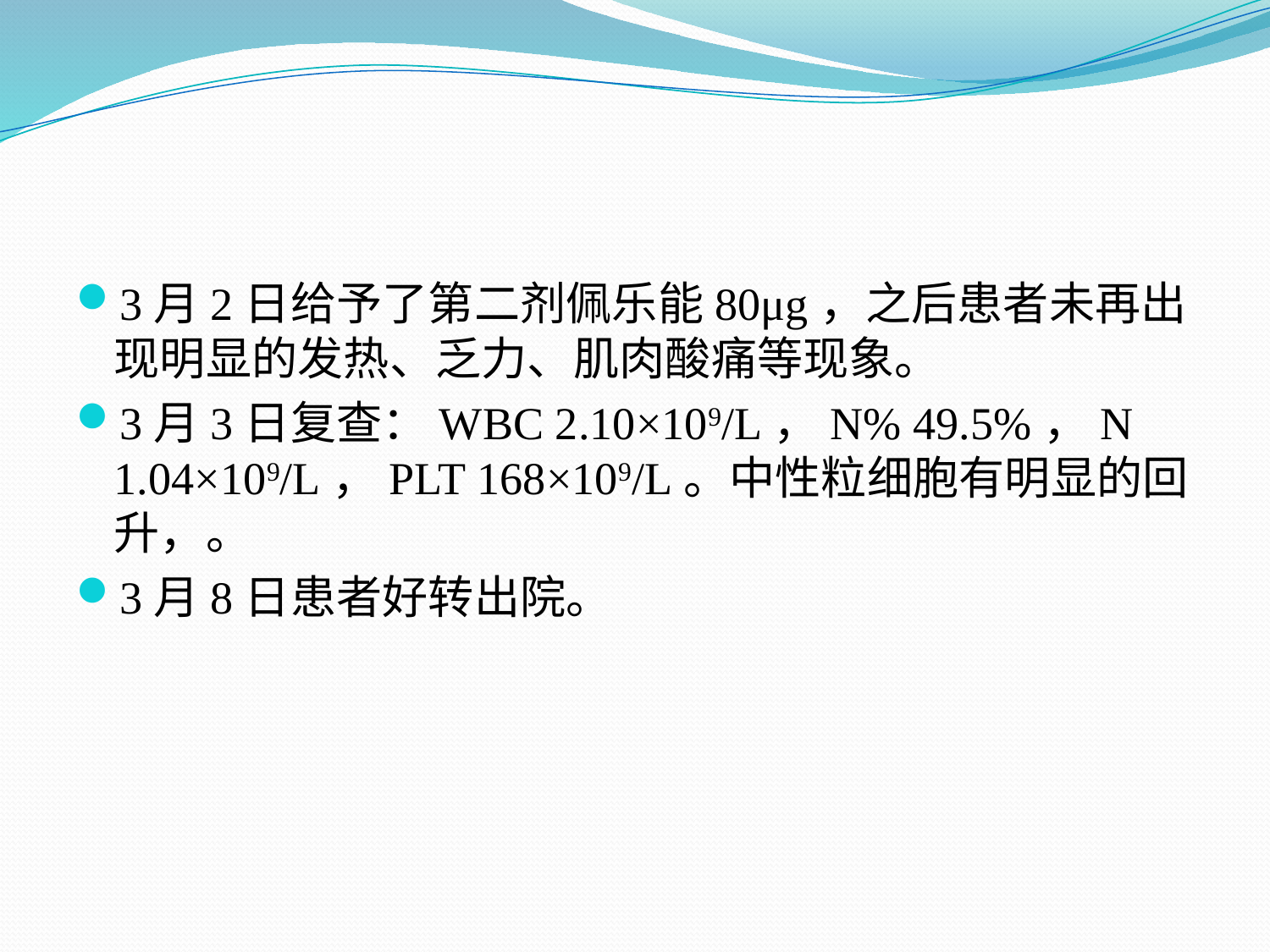

#
3月2日给予了第二剂佩乐能80μg，之后患者未再出现明显的发热、乏力、肌肉酸痛等现象。
3月3日复查：WBC 2.10×109/L，N% 49.5%，N 1.04×109/L，PLT 168×109/L。中性粒细胞有明显的回升，。
3月8日患者好转出院。